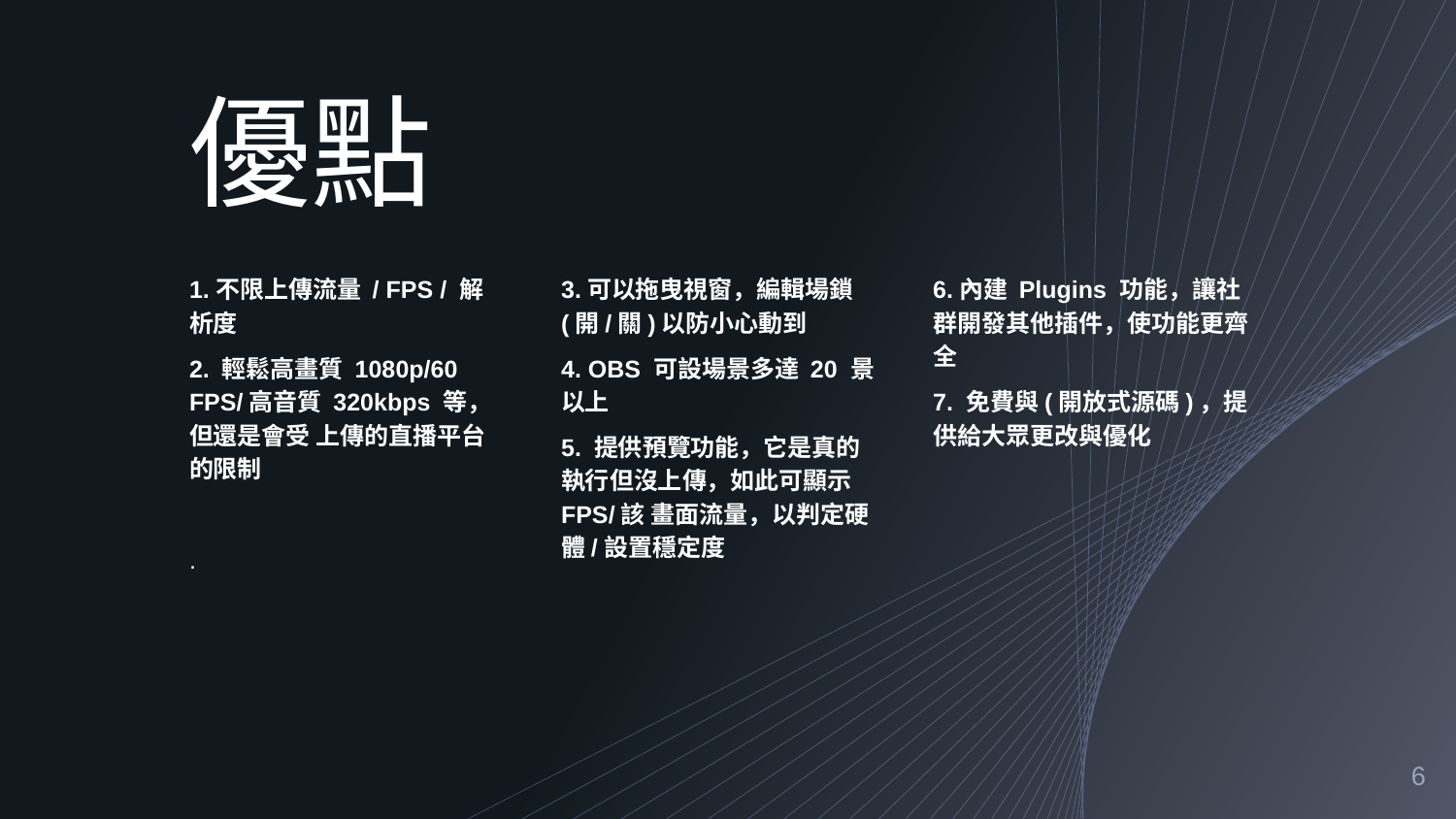

# 優點
3.可以拖曳視窗，編輯場鎖(開/關)以防小心動到
4. OBS 可設場景多達 20 景以上
5. 提供預覽功能，它是真的執行但沒上傳，如此可顯示 FPS/該 畫面流量，以判定硬體/設置穩定度

6.內建 Plugins 功能，讓社群開發其他插件，使功能更齊全
7. 免費與(開放式源碼)，提供給大眾更改與優化
1.不限上傳流量 / FPS / 解析度
2. 輕鬆高畫質 1080p/60 FPS/高音質 320kbps 等，但還是會受 上傳的直播平台的限制

.
6